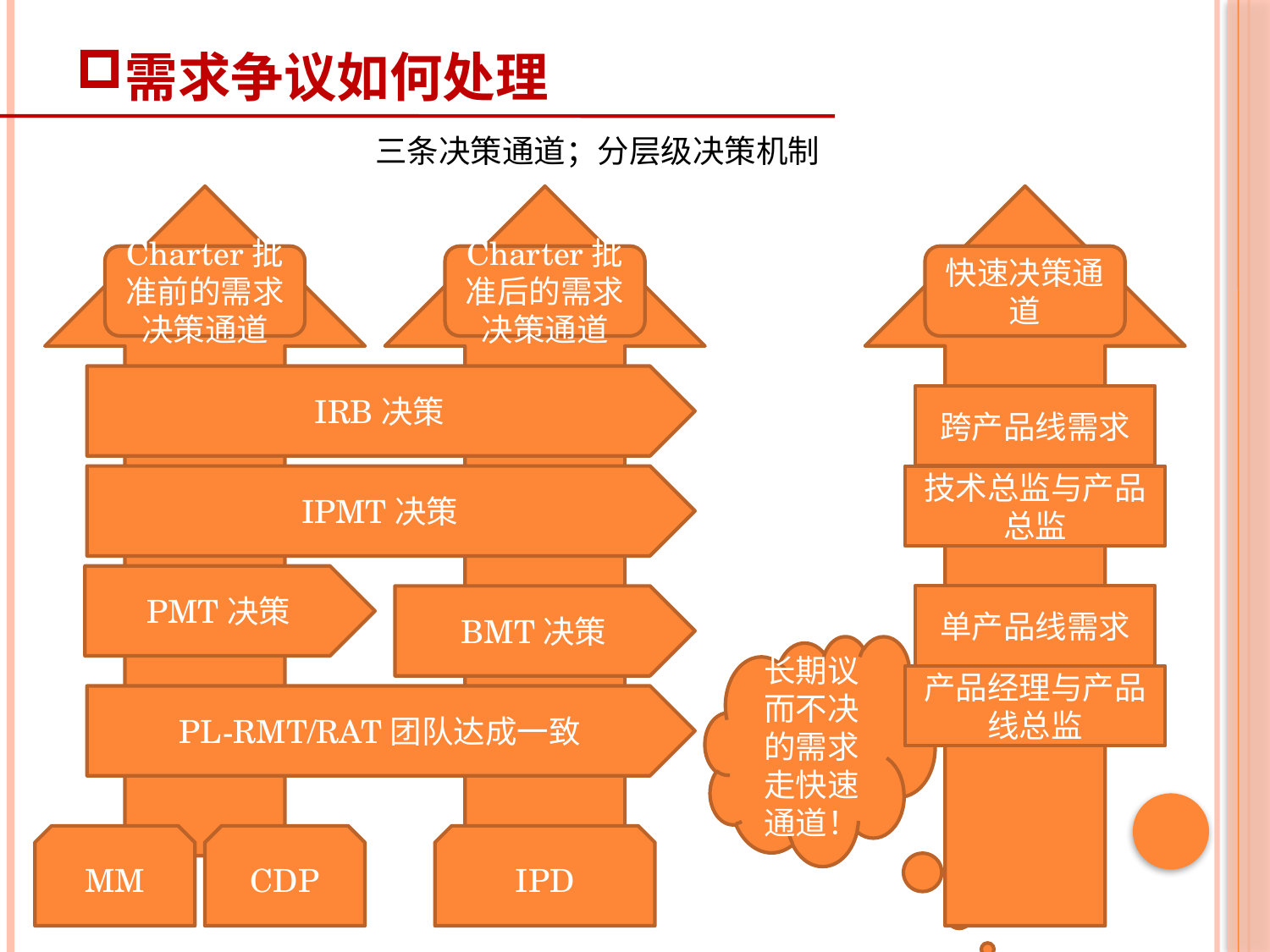

# 需求争议如何处理
三条决策通道；分层级决策机制

Charter批准前的需求决策通道
Charter批准后的需求决策通道
快速决策通道
IRB决策
跨产品线需求
IPMT决策
技术总监与产品总监
PMT决策
BMT决策
单产品线需求
长期议而不决的需求走快速通道！
产品经理与产品线总监
PL-RMT/RAT团队达成一致
MM
CDP
IPD